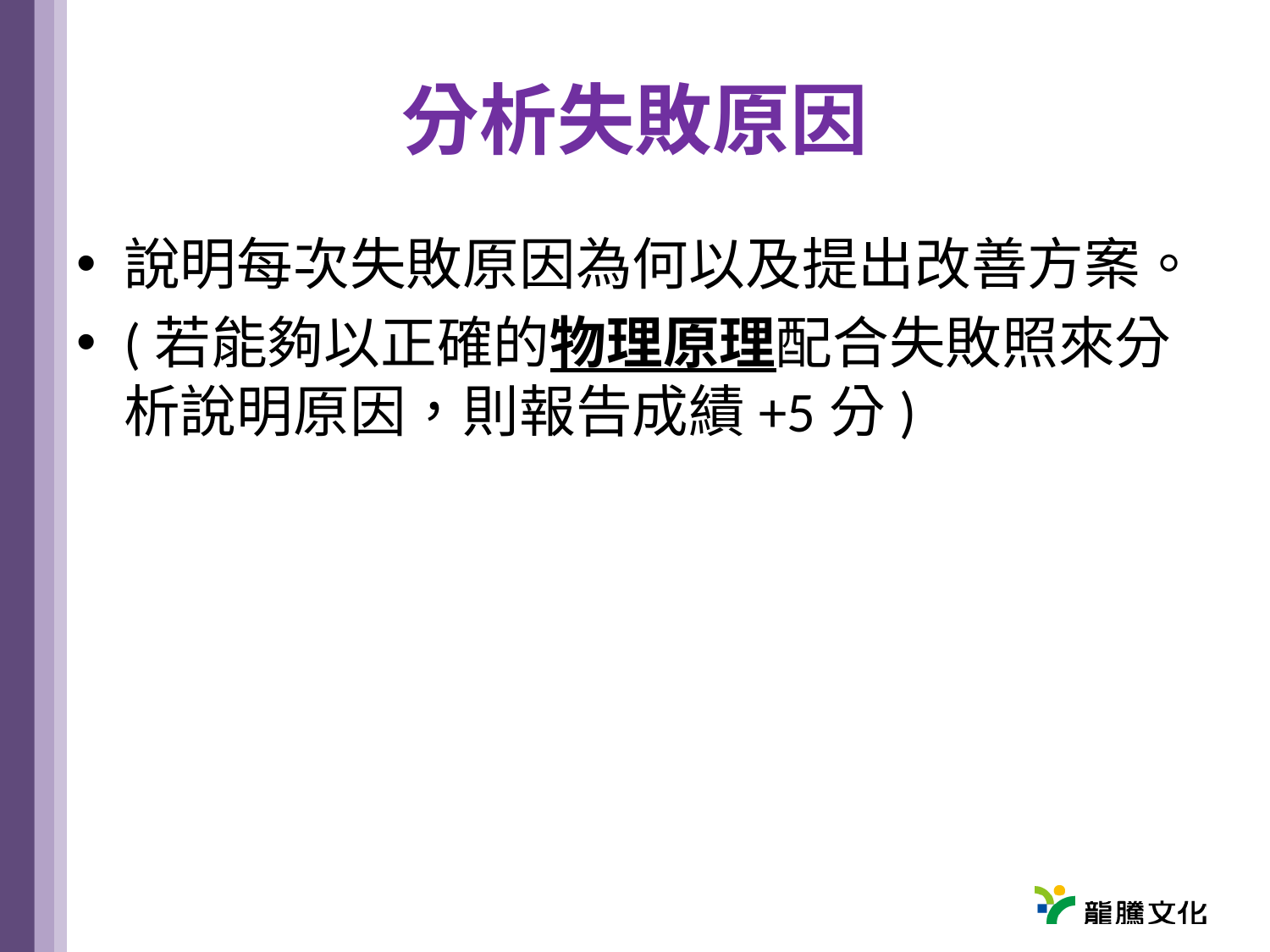

# 分析失敗原因
說明每次失敗原因為何以及提出改善方案。
(若能夠以正確的物理原理配合失敗照來分析說明原因，則報告成績+5分)